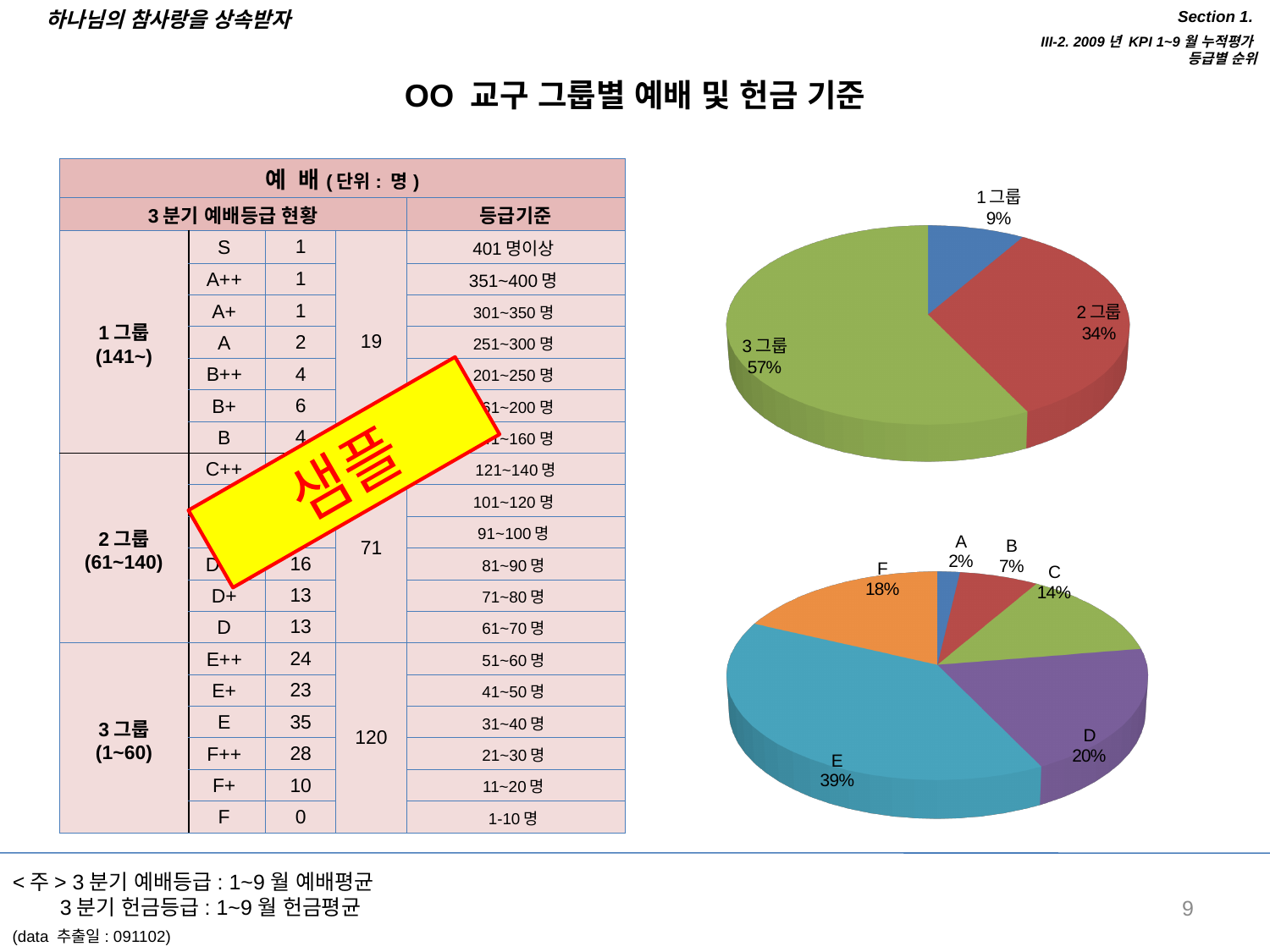

하나님의 참사랑을 상속받자
Section 1.
III-2. 2009년 KPI 1~9월 누적평가
등급별 순위
OO 교구 그룹별 예배 및 헌금 기준

[unsupported chart]

| 예 배(단위: 명) |  |  |  |  |
| --- | --- | --- | --- | --- |
| 3분기 예배등급 현황 |  |  |  | 등급기준 |
| 1그룹 (141~) | S | 1 | 19 | 401명이상 |
|  | A++ | 1 |  | 351~400명 |
|  | A+ | 1 |  | 301~350명 |
|  | A | 2 |  | 251~300명 |
|  | B++ | 4 |  | 201~250명 |
|  | B+ | 6 |  | 161~200명 |
|  | B | 4 |  | 141~160명 |
| 2그룹 (61~140) | C++ | 11 | 71 | 121~140명 |
|  | C+ | 11 |  | 101~120명 |
|  | C | 7 |  | 91~100명 |
|  | D++ | 16 |  | 81~90명 |
|  | D+ | 13 |  | 71~80명 |
|  | D | 13 |  | 61~70명 |
| 3그룹 (1~60) | E++ | 24 | 120 | 51~60명 |
|  | E+ | 23 |  | 41~50명 |
|  | E | 35 |  | 31~40명 |
|  | F++ | 28 |  | 21~30명 |
|  | F+ | 10 |  | 11~20명 |
|  | F | 0 |  | 1-10명 |
샘플

[unsupported chart]

<주> 3분기 예배등급: 1~9월 예배평균
        3분기 헌금등급: 1~9월 헌금평균
9
(data 추출일: 091102)